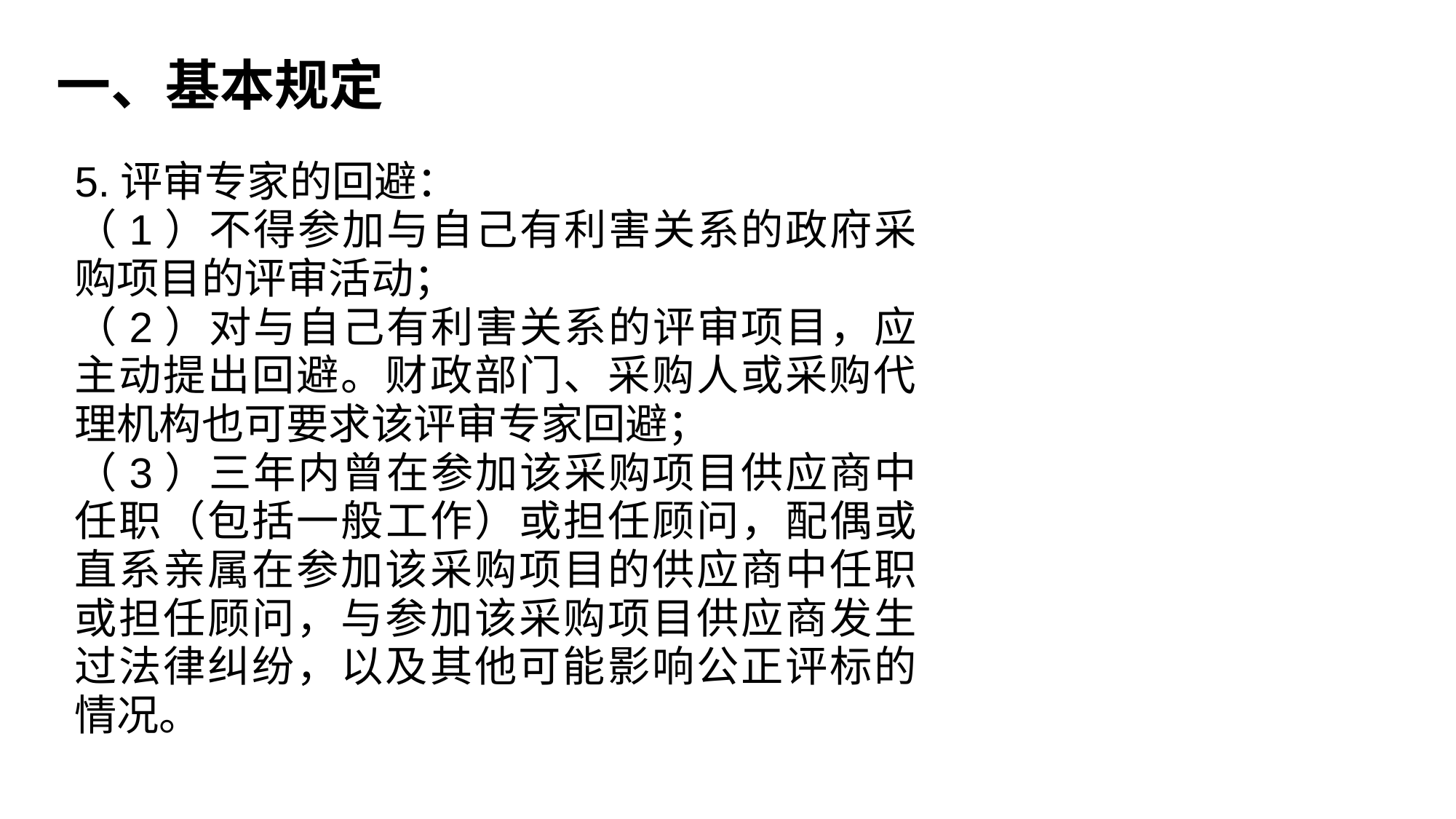

一、基本规定
5.评审专家的回避：
（1）不得参加与自己有利害关系的政府采购项目的评审活动；
（2）对与自己有利害关系的评审项目，应主动提出回避。财政部门、采购人或采购代理机构也可要求该评审专家回避；
（3）三年内曾在参加该采购项目供应商中任职（包括一般工作）或担任顾问，配偶或直系亲属在参加该采购项目的供应商中任职或担任顾问，与参加该采购项目供应商发生过法律纠纷，以及其他可能影响公正评标的情况。